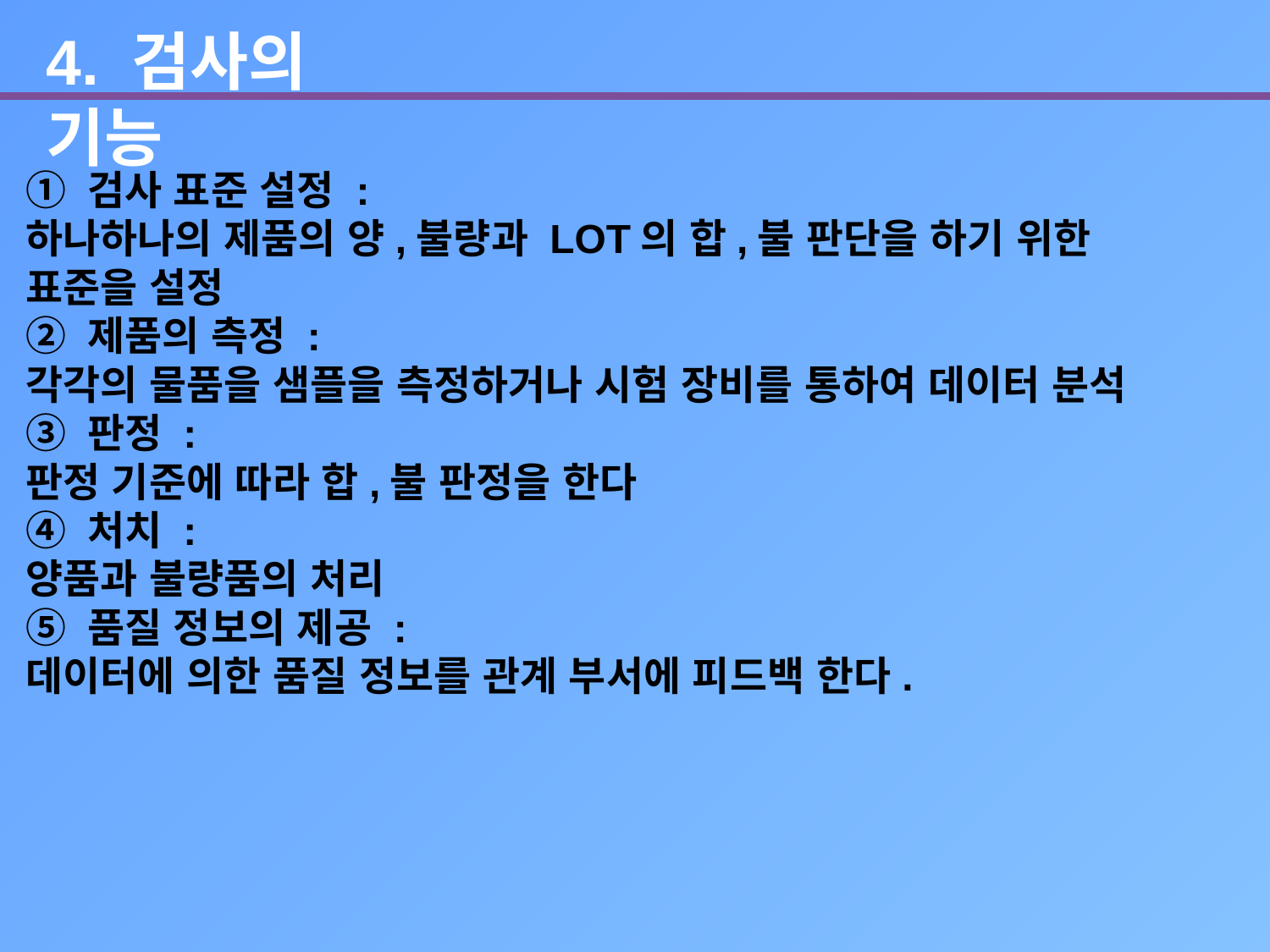

4. 검사의 기능
① 검사 표준 설정 :
하나하나의 제품의 양,불량과 LOT의 합,불 판단을 하기 위한
표준을 설정
② 제품의 측정 :
각각의 물품을 샘플을 측정하거나 시험 장비를 통하여 데이터 분석
③ 판정 :
판정 기준에 따라 합,불 판정을 한다
④ 처치 :
양품과 불량품의 처리
⑤ 품질 정보의 제공 :
데이터에 의한 품질 정보를 관계 부서에 피드백 한다.